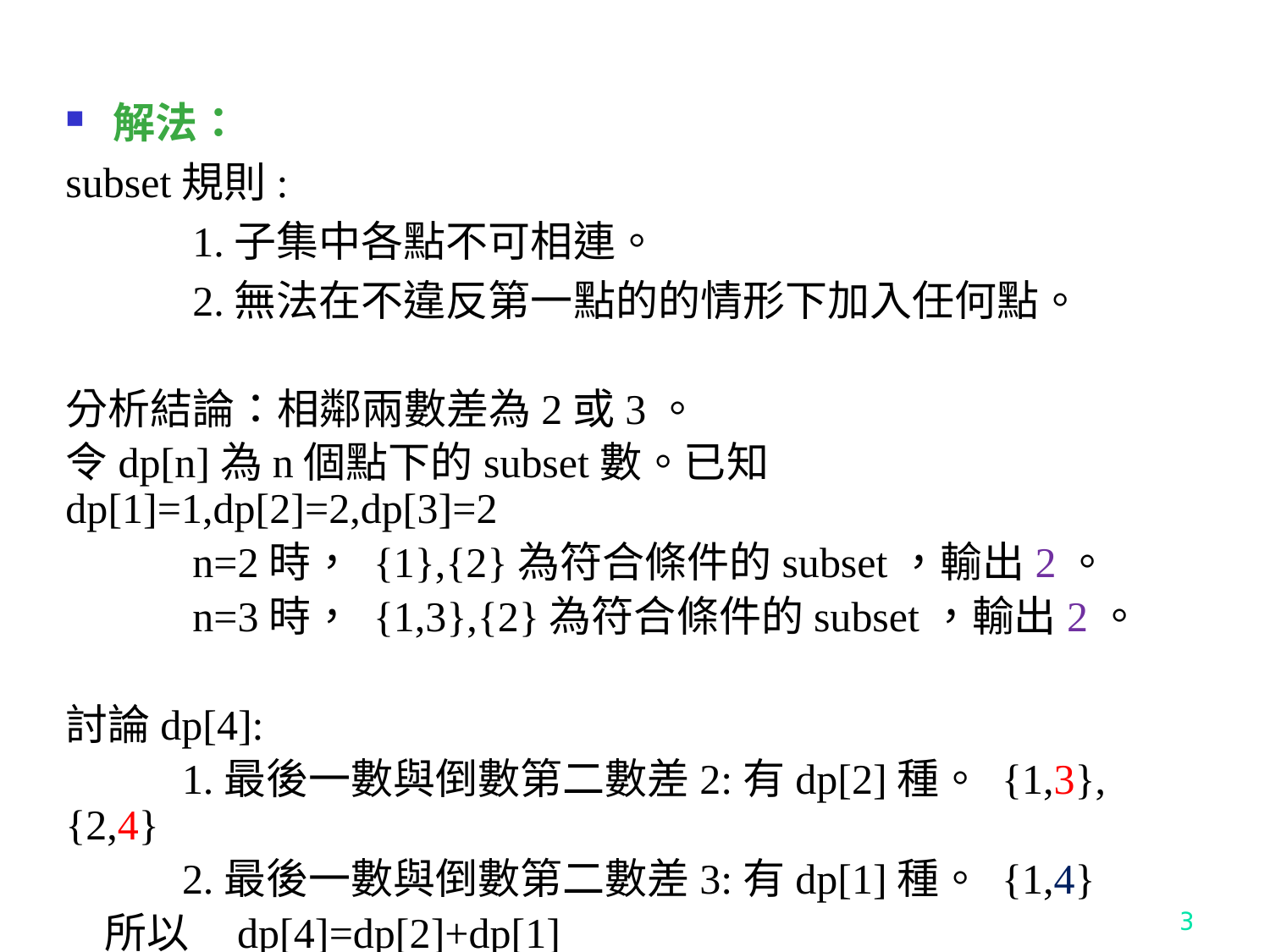

解法：
subset規則:
	1.子集中各點不可相連。
	2.無法在不違反第一點的的情形下加入任何點。

分析結論：相鄰兩數差為2或3。
令dp[n]為n個點下的subset數。已知dp[1]=1,dp[2]=2,dp[3]=2
	n=2時， {1},{2}為符合條件的subset，輸出2。
	n=3時， {1,3},{2}為符合條件的subset，輸出2。

討論dp[4]:
           1.最後一數與倒數第二數差2:有dp[2]種。 {1,3},{2,4}
           2.最後一數與倒數第二數差3:有dp[1]種。 {1,4}
   所以    dp[4]=dp[2]+dp[1]

3